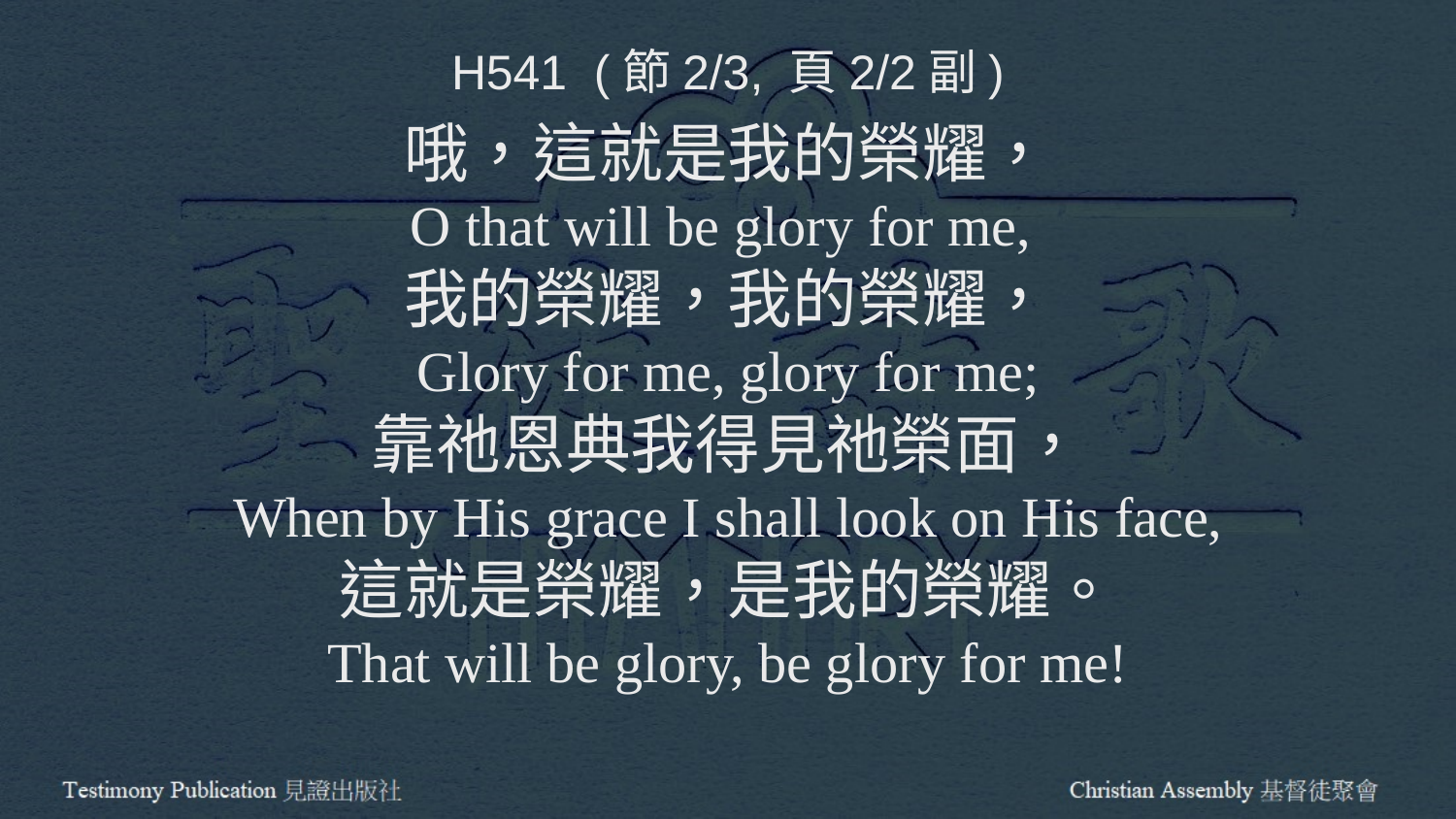

H541  (節2/3, 頁2/2副)
哦，這就是我的榮耀，
O that will be glory for me,
我的榮耀，我的榮耀，
Glory for me, glory for me;
靠祂恩典我得見祂榮面，
When by His grace I shall look on His face,
這就是榮耀，是我的榮耀。
That will be glory, be glory for me!